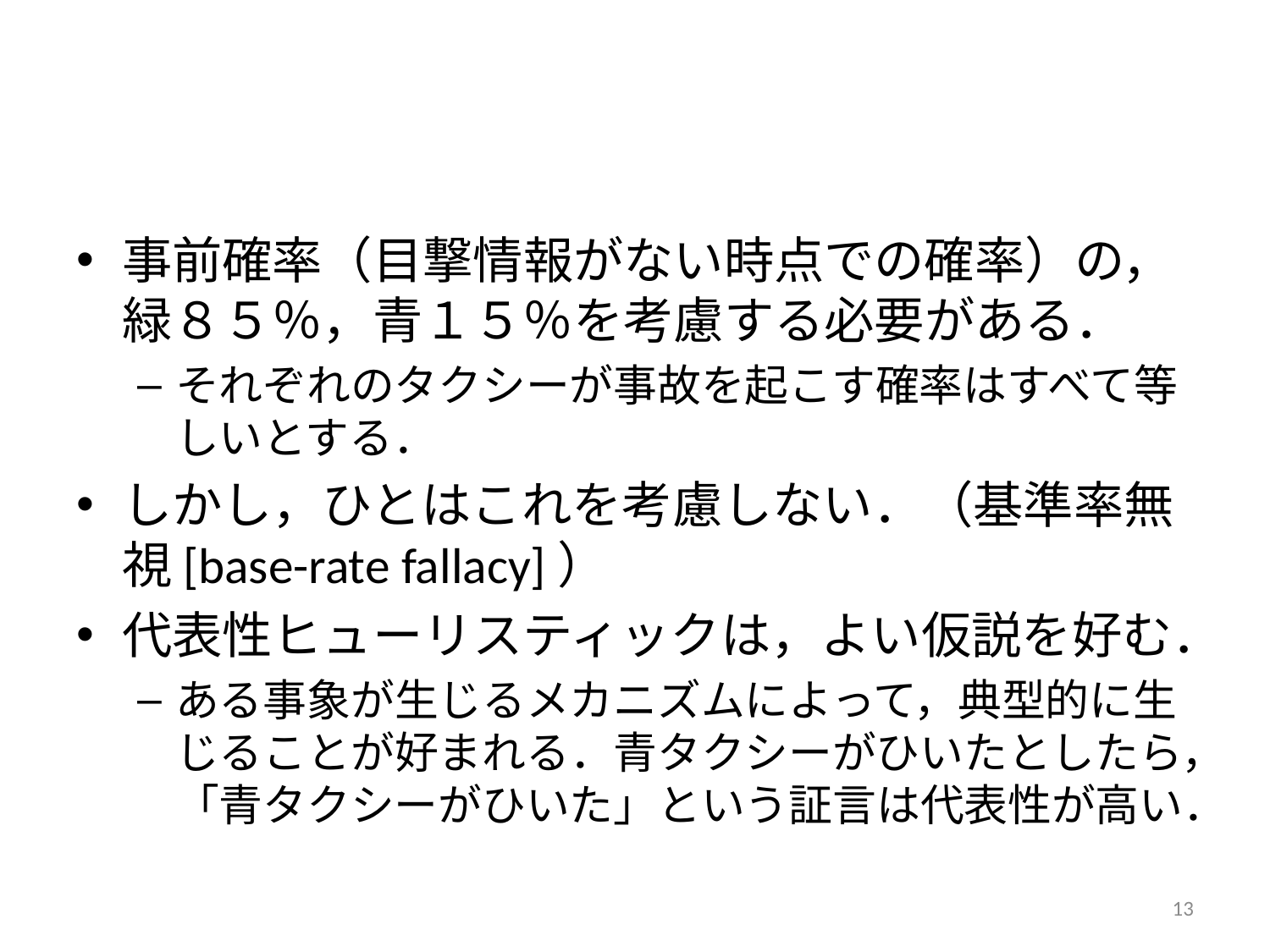

#
事前確率（目撃情報がない時点での確率）の，緑８５％，青１５％を考慮する必要がある．
それぞれのタクシーが事故を起こす確率はすべて等しいとする．
しかし，ひとはこれを考慮しない．（基準率無視[base-rate fallacy]）
代表性ヒューリスティックは，よい仮説を好む．
ある事象が生じるメカニズムによって，典型的に生じることが好まれる．青タクシーがひいたとしたら，「青タクシーがひいた」という証言は代表性が高い．
13